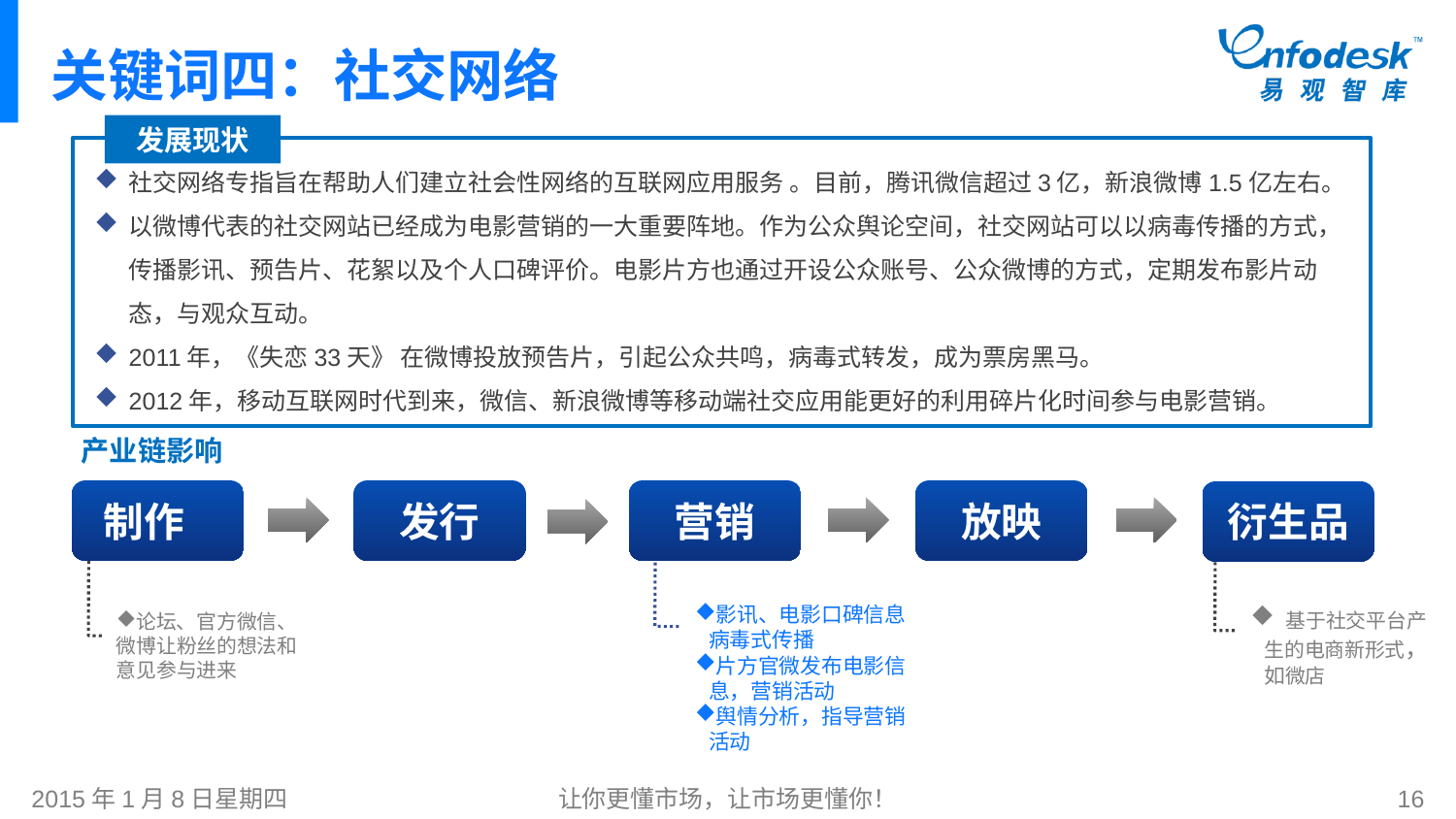

# 关键词四：社交网络
发展现状

社交网络专指旨在帮助人们建立社会性网络的互联网应用服务 。目前，腾讯微信超过3亿，新浪微博1.5亿左右。
以微博代表的社交网站已经成为电影营销的一大重要阵地。作为公众舆论空间，社交网站可以以病毒传播的方式，传播影讯、预告片、花絮以及个人口碑评价。电影片方也通过开设公众账号、公众微博的方式，定期发布影片动态，与观众互动。
2011年，《失恋33天》 在微博投放预告片，引起公众共鸣，病毒式转发，成为票房黑马。
2012年，移动互联网时代到来，微信、新浪微博等移动端社交应用能更好的利用碎片化时间参与电影营销。

产业链影响
制作
发行
营销
放映
衍生品

影讯、电影口碑信息病毒式传播
片方官微发布电影信息，营销活动
舆情分析，指导营销活动

 基于社交平台产生的电商新形式，如微店
论坛、官方微信、微博让粉丝的想法和意见参与进来
2015年1月8日星期四
让你更懂市场，让市场更懂你！
16